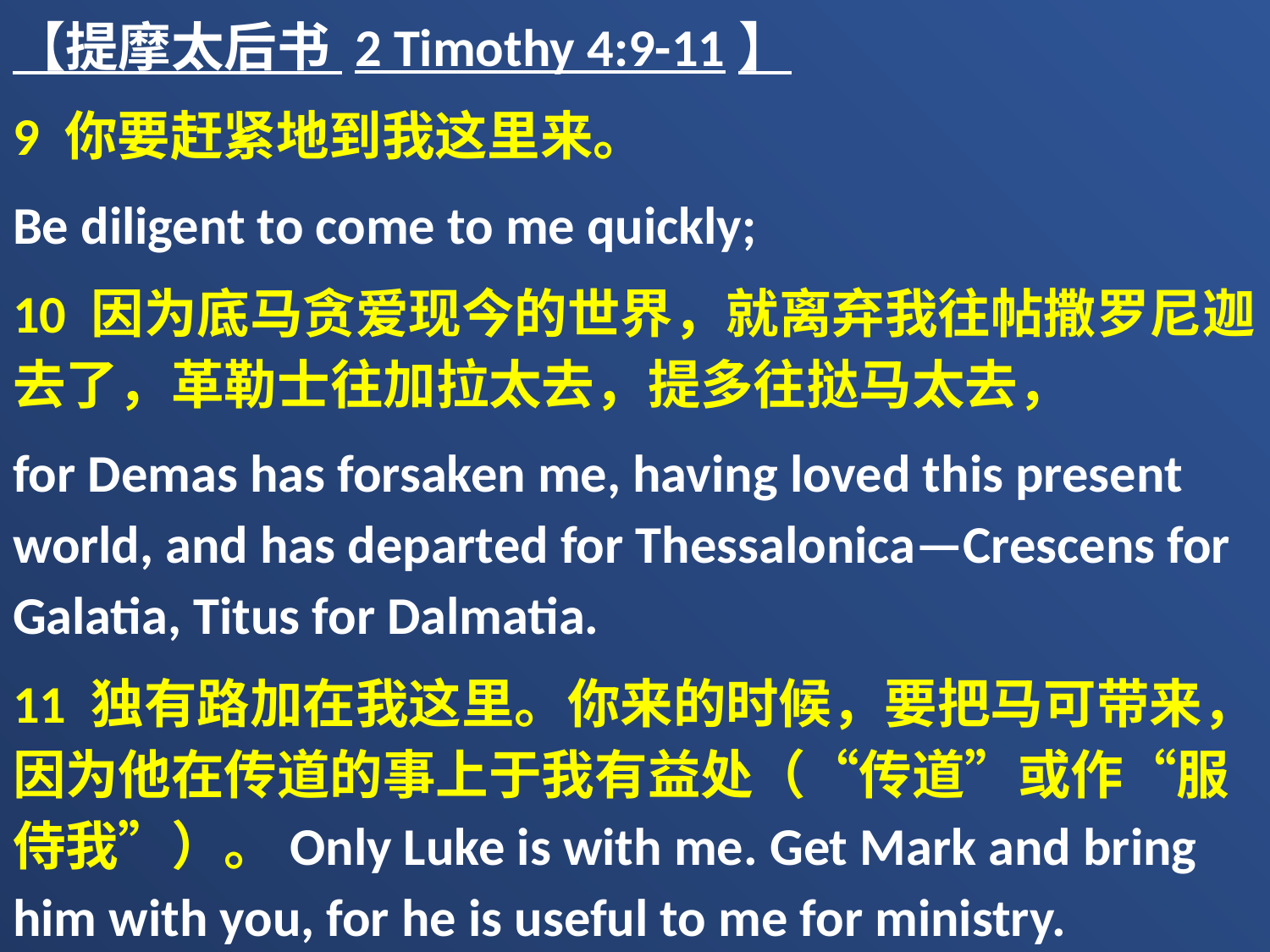

【提摩太后书 2 Timothy 4:9-11】
9 你要赶紧地到我这里来。
Be diligent to come to me quickly;
10 因为底马贪爱现今的世界，就离弃我往帖撒罗尼迦去了，革勒士往加拉太去，提多往挞马太去，
for Demas has forsaken me, having loved this present world, and has departed for Thessalonica—Crescens for Galatia, Titus for Dalmatia.
11 独有路加在我这里。你来的时候，要把马可带来，因为他在传道的事上于我有益处（“传道”或作“服侍我”）。Only Luke is with me. Get Mark and bring him with you, for he is useful to me for ministry.